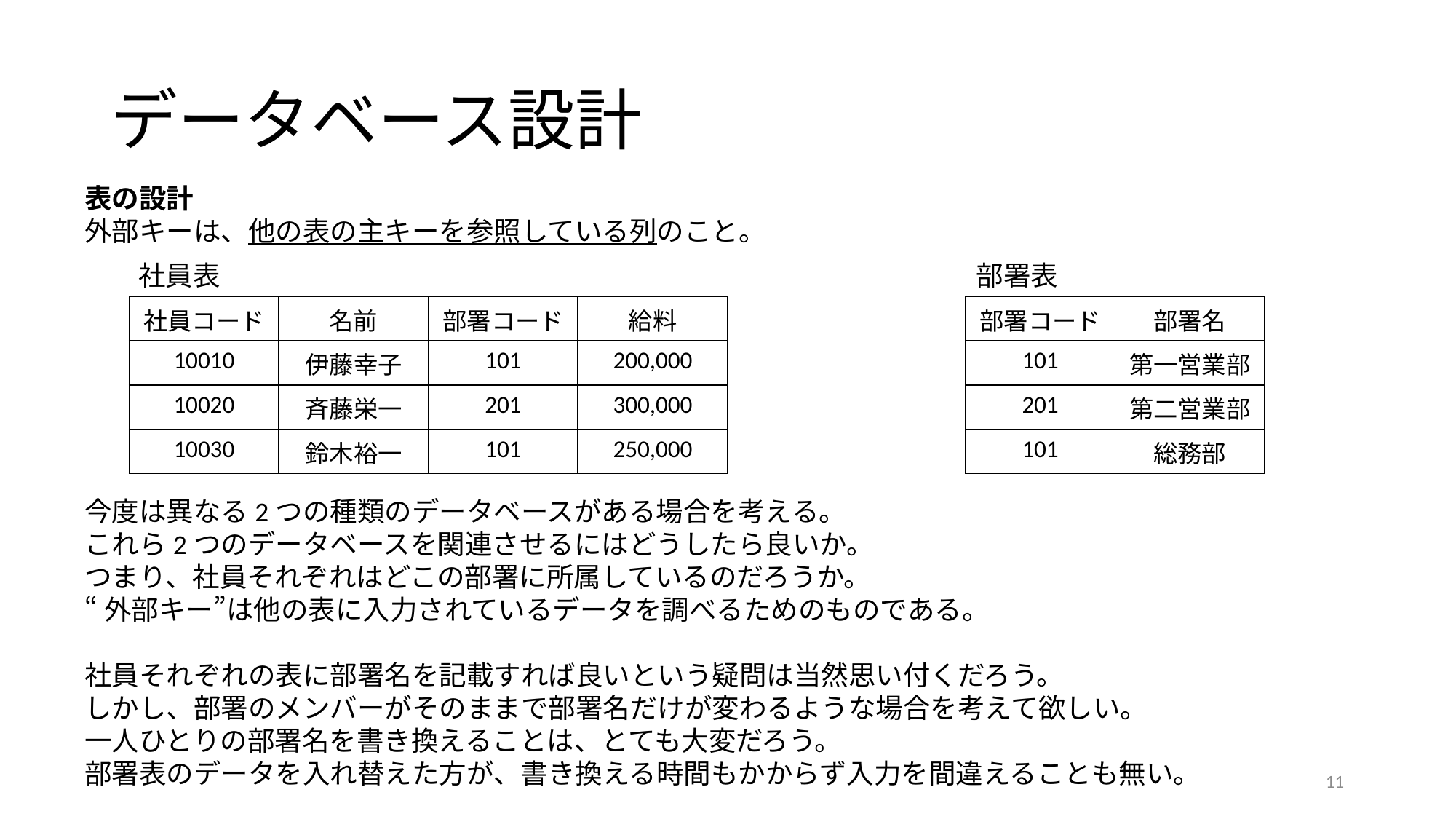

# データベース設計
表の設計
外部キーは、他の表の主キーを参照している列のこと。
社員表
部署表
| 社員コード | 名前 | 部署コード | 給料 |
| --- | --- | --- | --- |
| 10010 | 伊藤幸子 | 101 | 200,000 |
| 10020 | 斉藤栄一 | 201 | 300,000 |
| 10030 | 鈴木裕一 | 101 | 250,000 |
| 部署コード | 部署名 |
| --- | --- |
| 101 | 第一営業部 |
| 201 | 第二営業部 |
| 101 | 総務部 |
今度は異なる2つの種類のデータベースがある場合を考える。
これら2つのデータベースを関連させるにはどうしたら良いか。
つまり、社員それぞれはどこの部署に所属しているのだろうか。
“外部キー”は他の表に入力されているデータを調べるためのものである。

社員それぞれの表に部署名を記載すれば良いという疑問は当然思い付くだろう。
しかし、部署のメンバーがそのままで部署名だけが変わるような場合を考えて欲しい。
一人ひとりの部署名を書き換えることは、とても大変だろう。
部署表のデータを入れ替えた方が、書き換える時間もかからず入力を間違えることも無い。
11